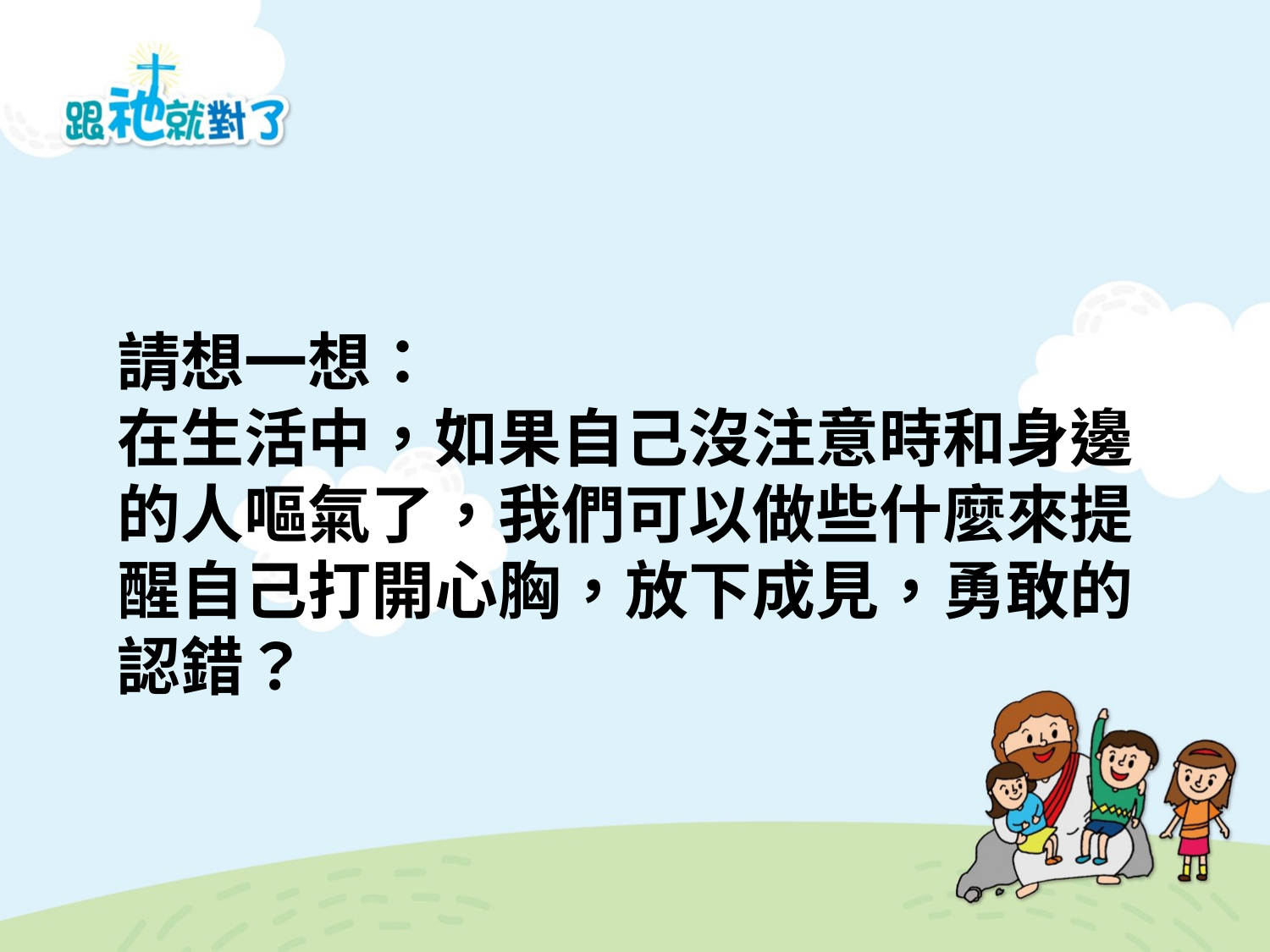

請想一想：
在生活中，如果自己沒注意時和身邊的人嘔氣了，我們可以做些什麼來提醒自己打開心胸，放下成見，勇敢的認錯？